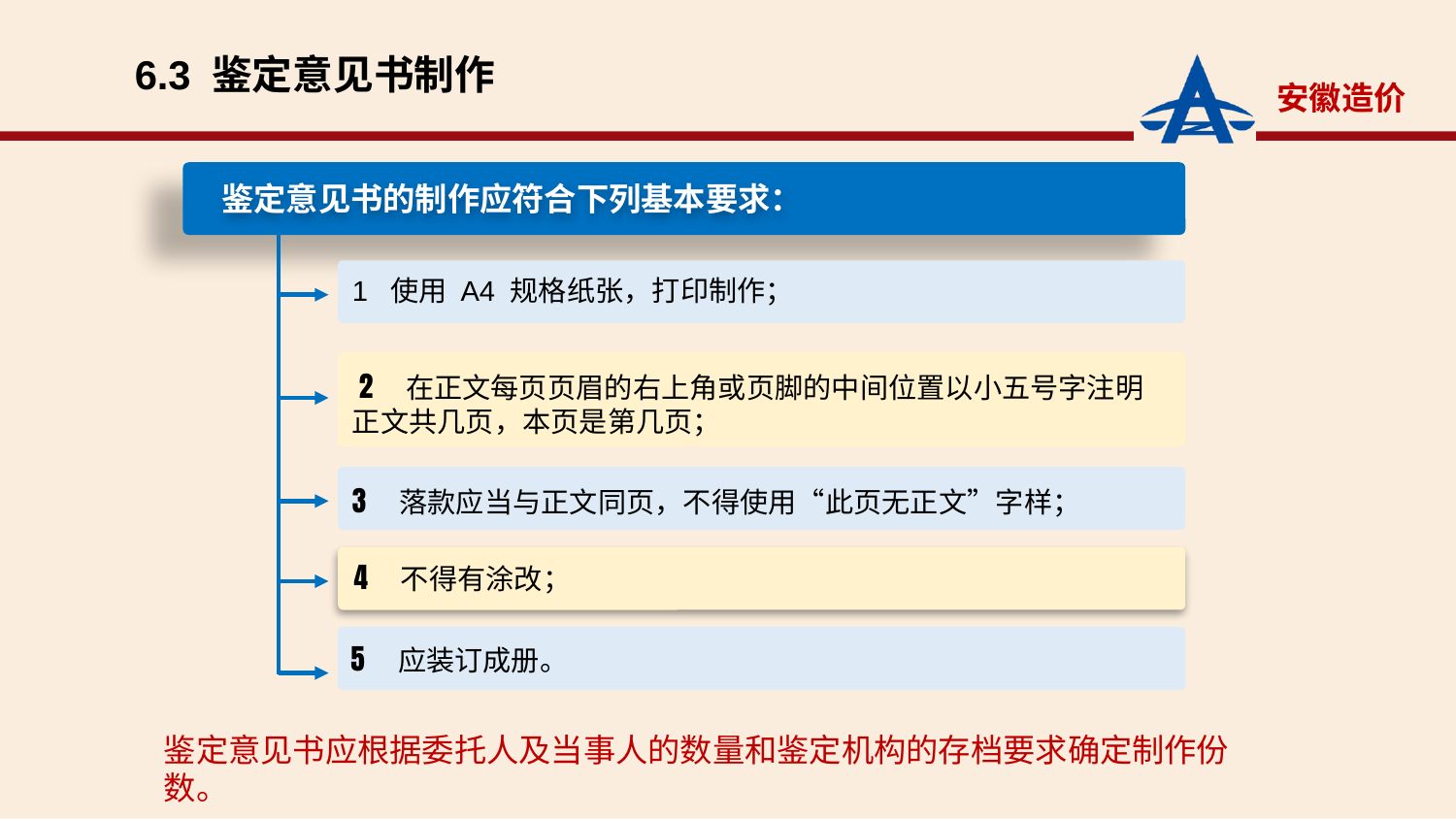

6.3 鉴定意见书制作

鉴定意见书的制作应符合下列基本要求：

1  使用 A4 规格纸张，打印制作；

 2    在正文每页页眉的右上角或页脚的中间位置以小五号字注明正文共几页，本页是第几页；

3    落款应当与正文同页，不得使用“此页无正文”字样；
4    不得有涂改；

5    应装订成册。
鉴定意见书应根据委托人及当事人的数量和鉴定机构的存档要求确定制作份数。